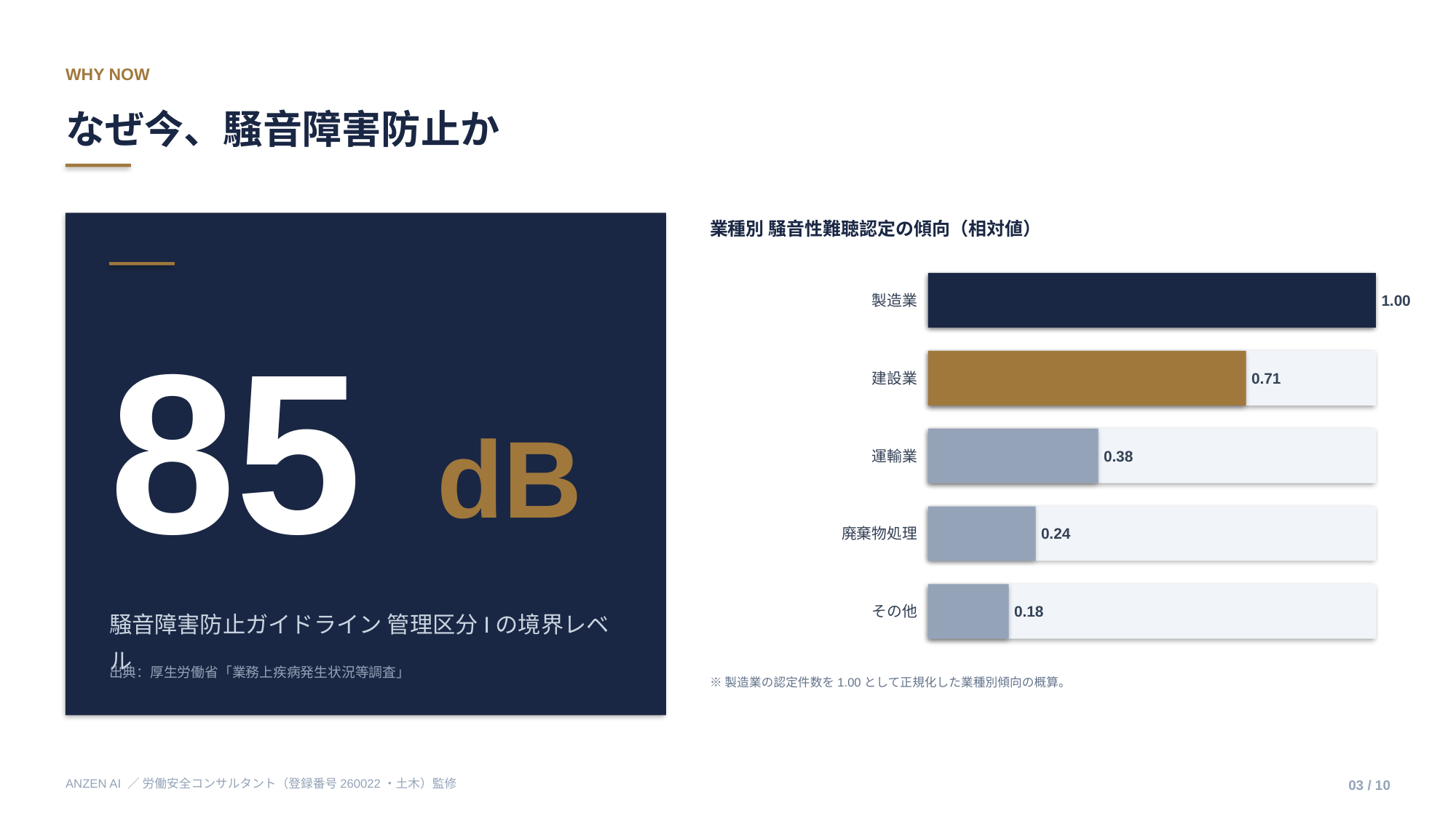

WHY NOW
なぜ今、騒音障害防止か

業種別 騒音性難聴認定の傾向（相対値）

製造業
1.00
85

建設業
0.71
dB

運輸業
0.38

廃棄物処理
0.24

その他
0.18
騒音障害防止ガイドライン 管理区分Iの境界レベル
出典：厚生労働省「業務上疾病発生状況等調査」
※製造業の認定件数を1.00として正規化した業種別傾向の概算。
ANZEN AI ／ 労働安全コンサルタント（登録番号260022・土木）監修
03 / 10